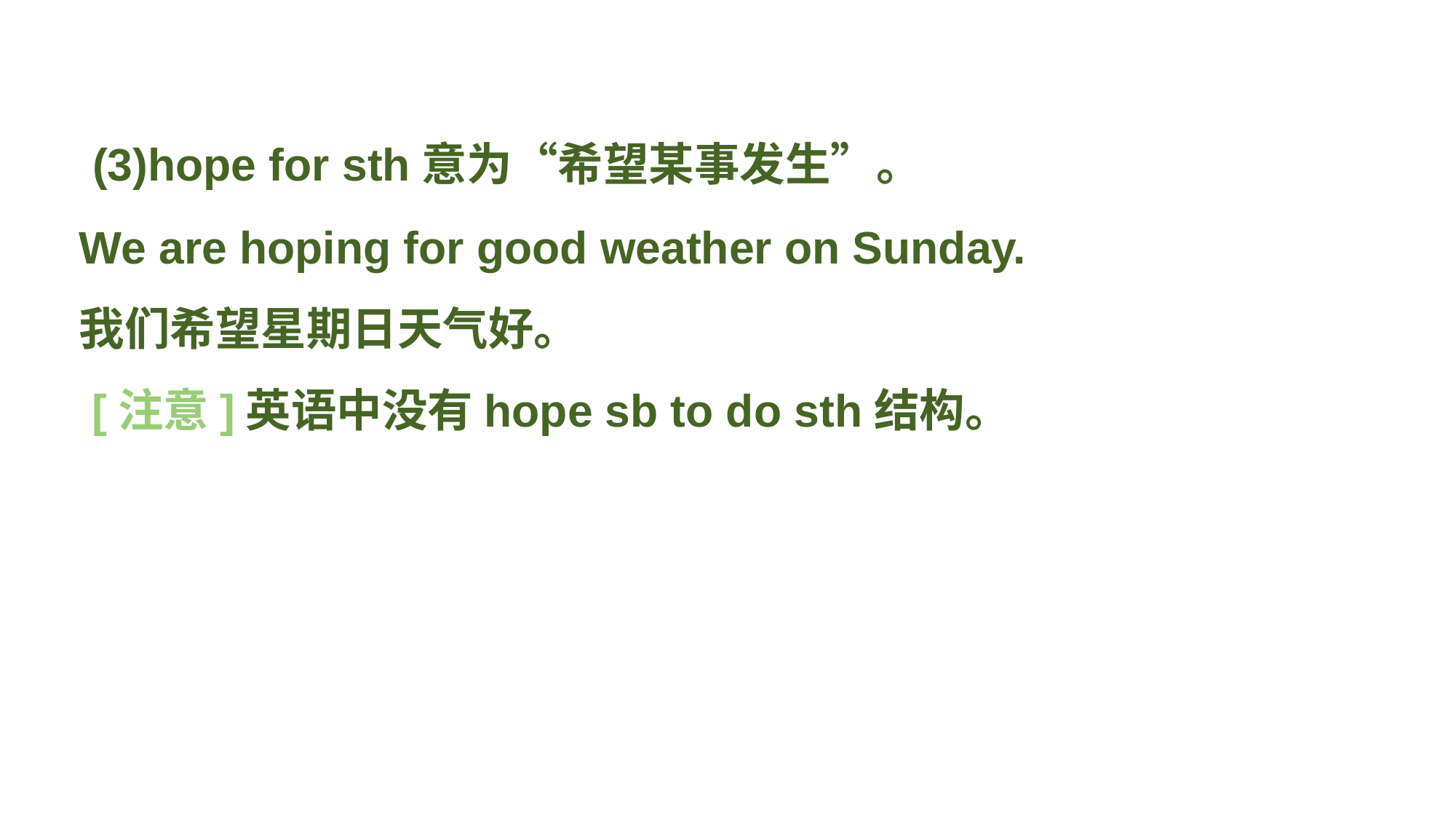

(3)hope for sth意为“希望某事发生”。
We are hoping for good weather on Sunday.
我们希望星期日天气好。

[注意]英语中没有hope sb to do sth结构。